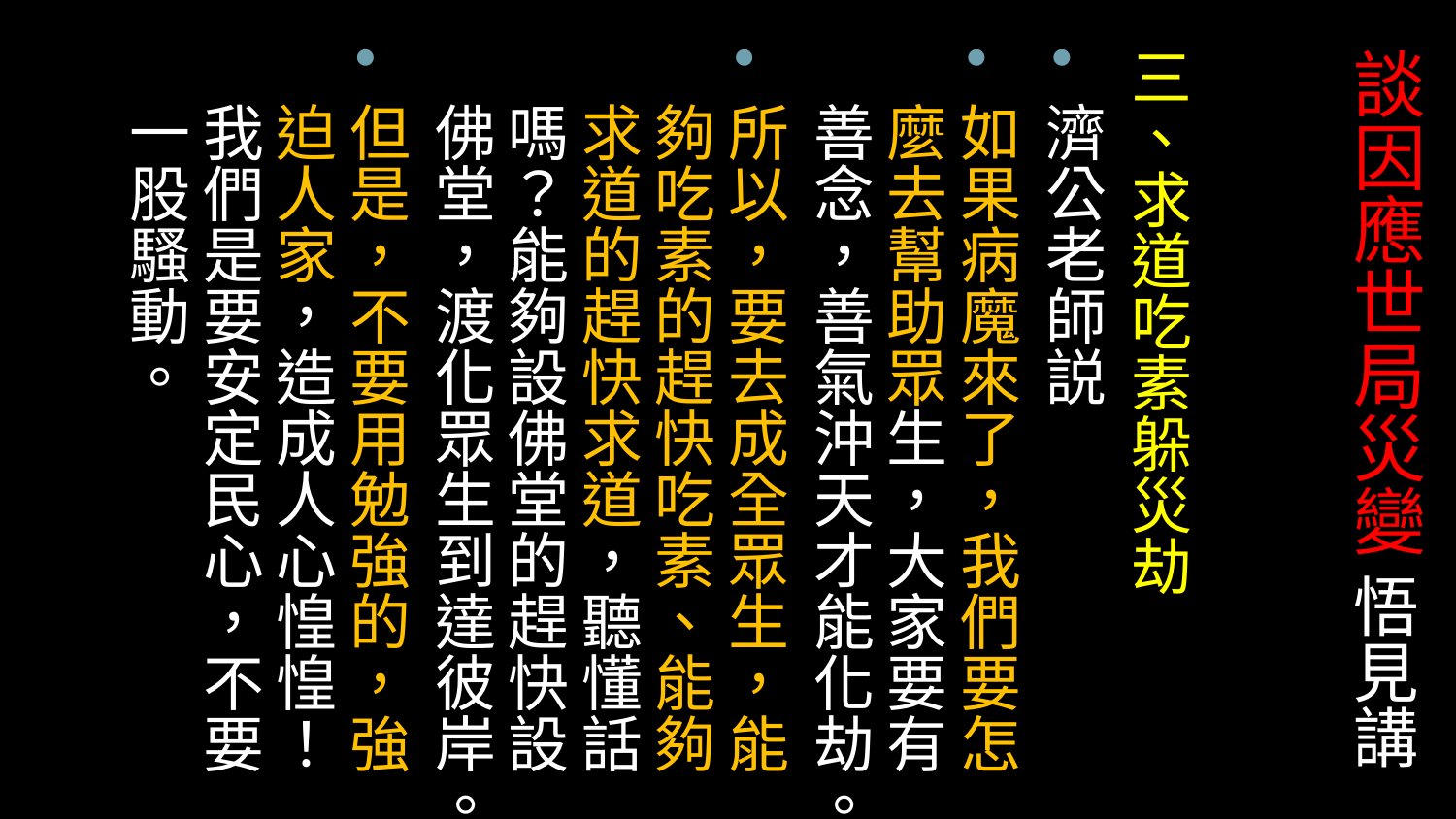

# 談因應世局災變 悟見講
三、求道吃素躲災劫
濟公老師説
如果病魔來了，我們要怎麼去幫助眾生，大家要有善念，善氣沖天才能化劫。
所以，要去成全眾生，能夠吃素的趕快吃素、能夠求道的趕快求道，聽懂話嗎？能夠設佛堂的趕快設佛堂，渡化眾生到達彼岸。
但是，不要用勉強的，強迫人家，造成人心惶惶！我們是要安定民心，不要一股騷動。